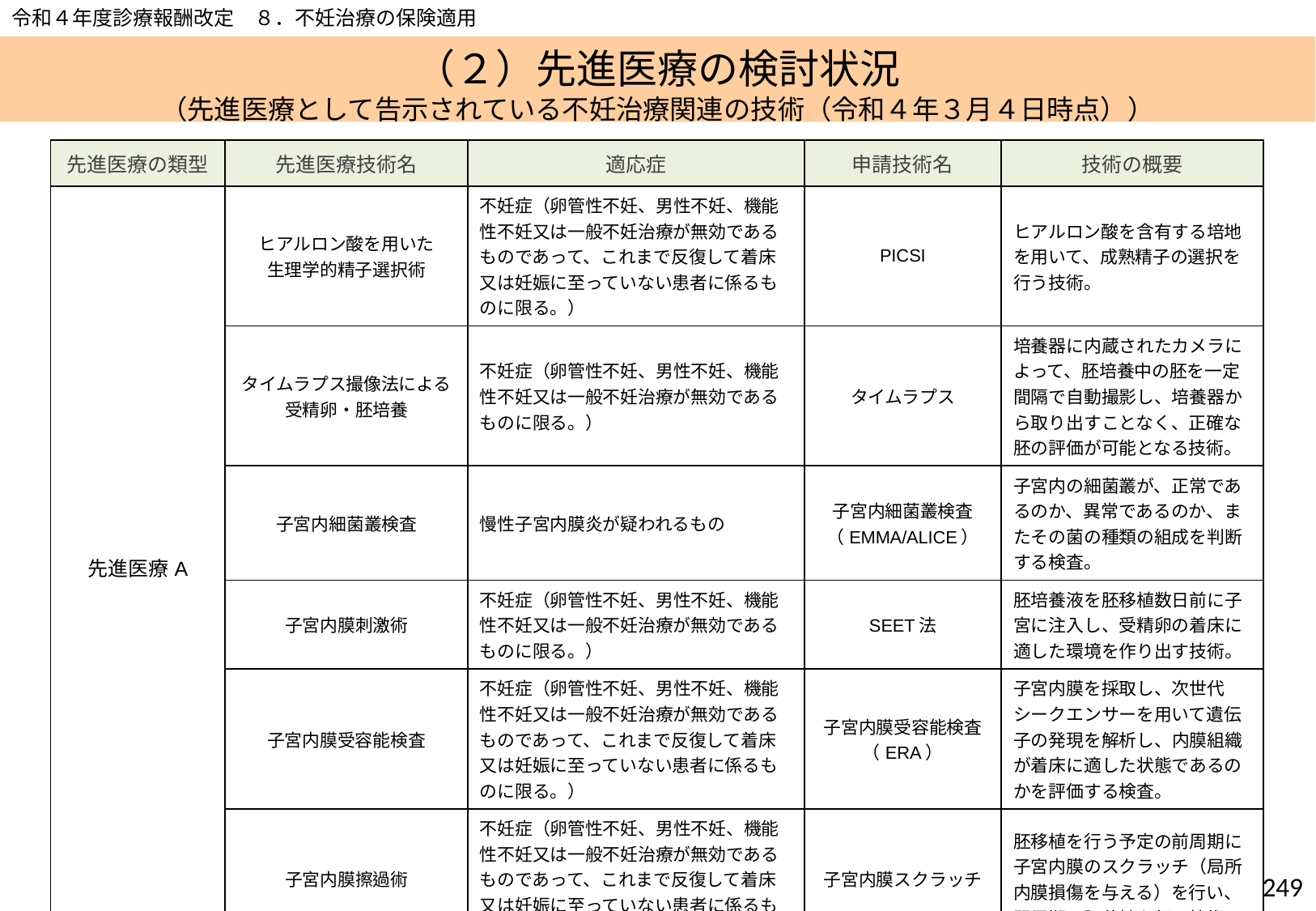

令和４年度診療報酬改定　８．不妊治療の保険適用
# （２）先進医療の検討状況 （先進医療として告示されている不妊治療関連の技術（令和４年３月４日時点））
| 先進医療の類型 | 先進医療技術名 | 適応症 | 申請技術名 | 技術の概要 |
| --- | --- | --- | --- | --- |
| 先進医療A | ヒアルロン酸を用いた 生理学的精子選択術 | 不妊症（卵管性不妊、男性不妊、機能性不妊又は一般不妊治療が無効であるものであって、これまで反復して着床又は妊娠に至っていない患者に係るものに限る。） | PICSI | ヒアルロン酸を含有する培地を用いて、成熟精子の選択を行う技術。 |
|  | タイムラプス撮像法による 受精卵・胚培養 | 不妊症（卵管性不妊、男性不妊、機能性不妊又は一般不妊治療が無効であるものに限る。） | タイムラプス | 培養器に内蔵されたカメラによって、胚培養中の胚を一定間隔で自動撮影し、培養器から取り出すことなく、正確な胚の評価が可能となる技術。 |
|  | 子宮内細菌叢検査 | 慢性子宮内膜炎が疑われるもの | 子宮内細菌叢検査（EMMA/ALICE） | 子宮内の細菌叢が、正常であるのか、異常であるのか、またその菌の種類の組成を判断する検査。 |
|  | 子宮内膜刺激術 | 不妊症（卵管性不妊、男性不妊、機能性不妊又は一般不妊治療が無効であるものに限る。） | SEET法 | 胚培養液を胚移植数日前に子宮に注入し、受精卵の着床に適した環境を作り出す技術。 |
|  | 子宮内膜受容能検査 | 不妊症（卵管性不妊、男性不妊、機能性不妊又は一般不妊治療が無効であるものであって、これまで反復して着床又は妊娠に至っていない患者に係るものに限る。） | 子宮内膜受容能検査（ERA） | 子宮内膜を採取し、次世代シークエンサーを用いて遺伝子の発現を解析し、内膜組織が着床に適した状態であるのかを評価する検査。 |
|  | 子宮内膜擦過術 | 不妊症（卵管性不妊、男性不妊、機能性不妊又は一般不妊治療が無効であるものであって、これまで反復して着床又は妊娠に至っていない患者に係るものに限る。） | 子宮内膜スクラッチ | 胚移植を行う予定の前周期に子宮内膜のスクラッチ（局所内膜損傷を与える）を行い、翌周期に胚移植を行う技術。 |
249